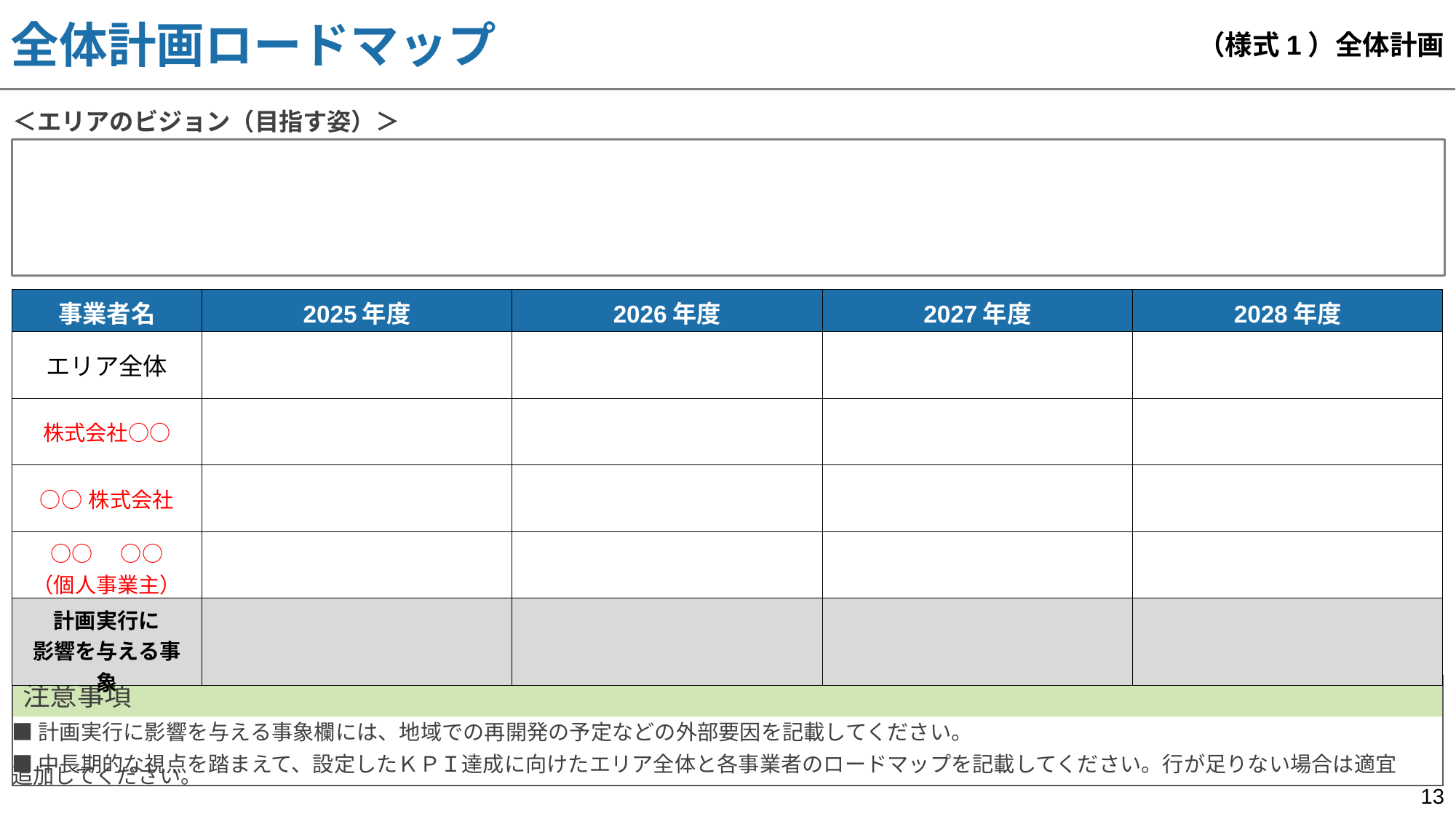

全体計画ロードマップ
（様式1）全体計画
＜エリアのビジョン（目指す姿）＞

| 事業者名 | 2025年度 | 2026年度 | 2027年度 | 2028年度 |
| --- | --- | --- | --- | --- |
| エリア全体 |  |  |  |  |
| 株式会社○○ |  |  |  |  |
| ○○株式会社 |  |  |  |  |
| ○○　○○ （個人事業主） |  |  |  |  |
| 計画実行に 影響を与える事象 |  |  |  |  |
注意事項

■計画実行に影響を与える事象欄には、地域での再開発の予定などの外部要因を記載してください。
■中長期的な視点を踏まえて、設定したＫＰＩ達成に向けたエリア全体と各事業者のロードマップを記載してください。行が足りない場合は適宜追加してください。
13